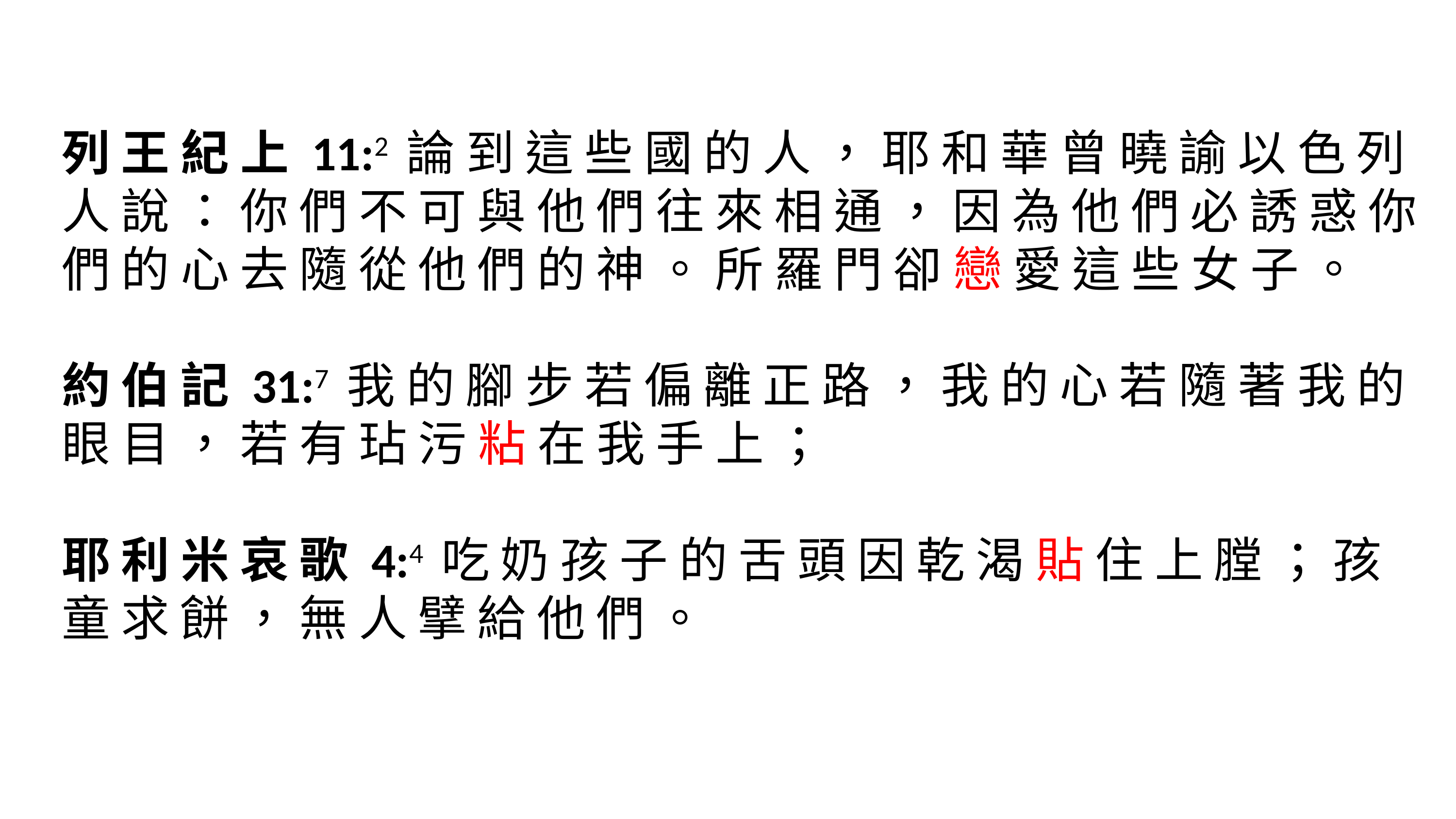

列 王 紀 上 11:2 論 到 這 些 國 的 人 ， 耶 和 華 曾 曉 諭 以 色 列 人 說 ： 你 們 不 可 與 他 們 往 來 相 通 ， 因 為 他 們 必 誘 惑 你 們 的 心 去 隨 從 他 們 的 神 。 所 羅 門 卻 戀 愛 這 些 女 子 。

約 伯 記 31:7 我 的 腳 步 若 偏 離 正 路 ， 我 的 心 若 隨 著 我 的 眼 目 ， 若 有 玷 污 粘 在 我 手 上 ；

耶 利 米 哀 歌 4:4 吃 奶 孩 子 的 舌 頭 因 乾 渴 貼 住 上 膛 ； 孩 童 求 餅 ， 無 人 擘 給 他 們 。